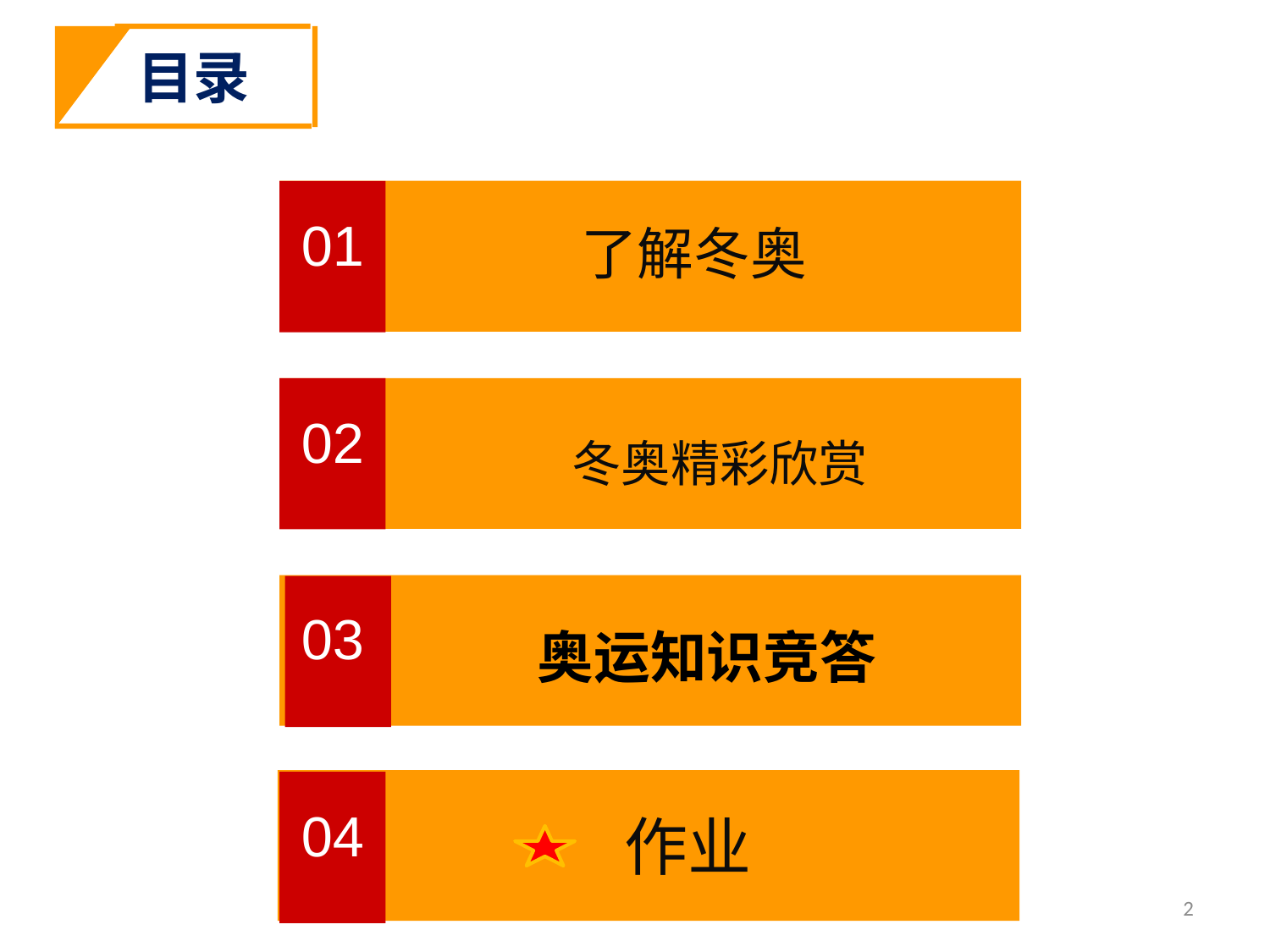

目录

  了解冬奥

01

知识竞答

02

冬奥精彩欣赏

03
奥运知识竞答

作业

04

2